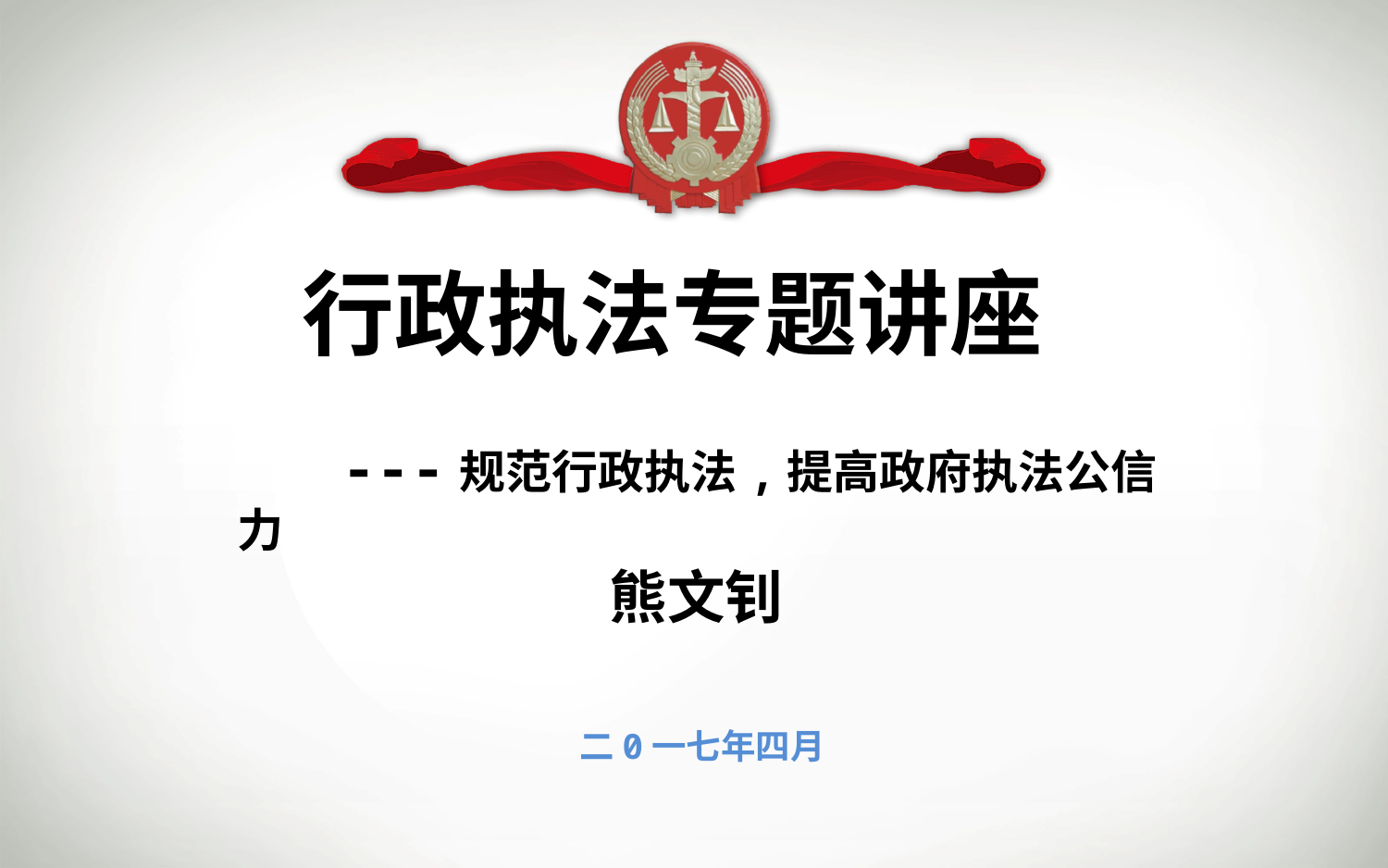

行政执法专题讲座

   ---规范行政执法,提高政府执法公信力
熊文钊
二0一七年四月